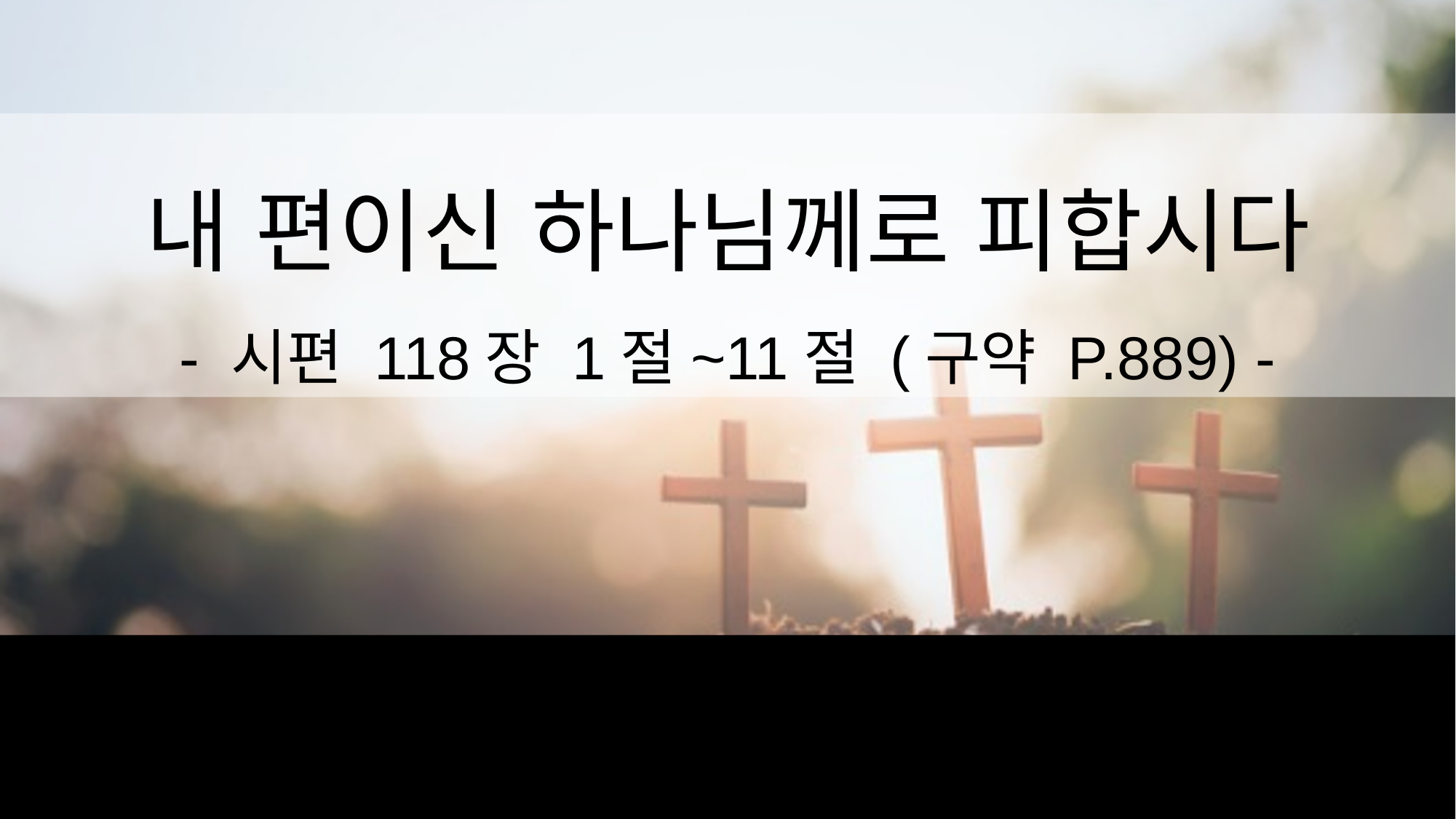

내 편이신 하나님께로 피합시다
- 시편 118장 1절~11절 (구약 P.889) -